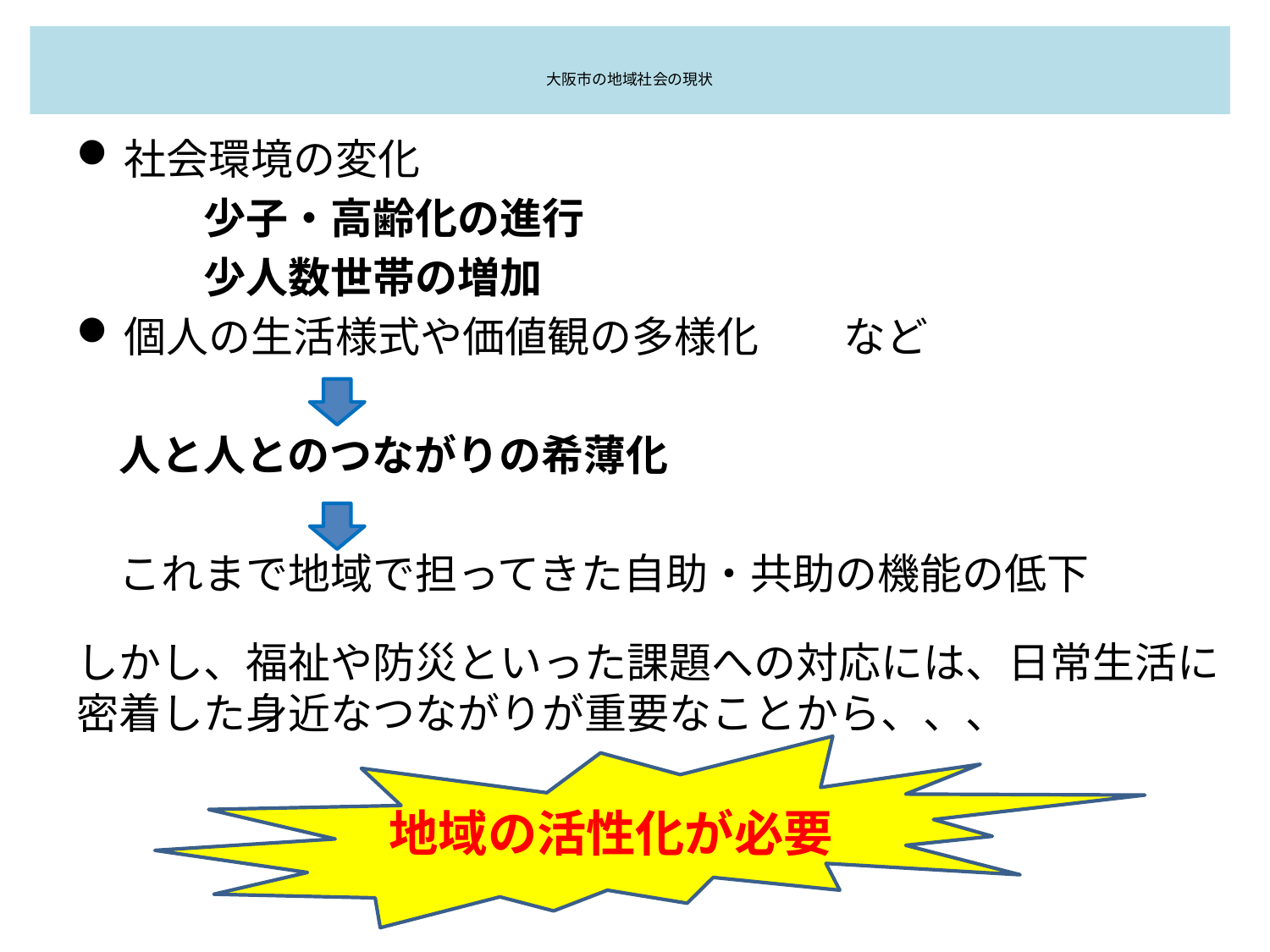

# 大阪市の地域社会の現状
社会環境の変化
　　　少子・高齢化の進行
　　　少人数世帯の増加
個人の生活様式や価値観の多様化　　など

　人と人とのつながりの希薄化

　これまで地域で担ってきた自助・共助の機能の低下

しかし、福祉や防災といった課題への対応には、日常生活に密着した身近なつながりが重要なことから、、、

地域の活性化が必要